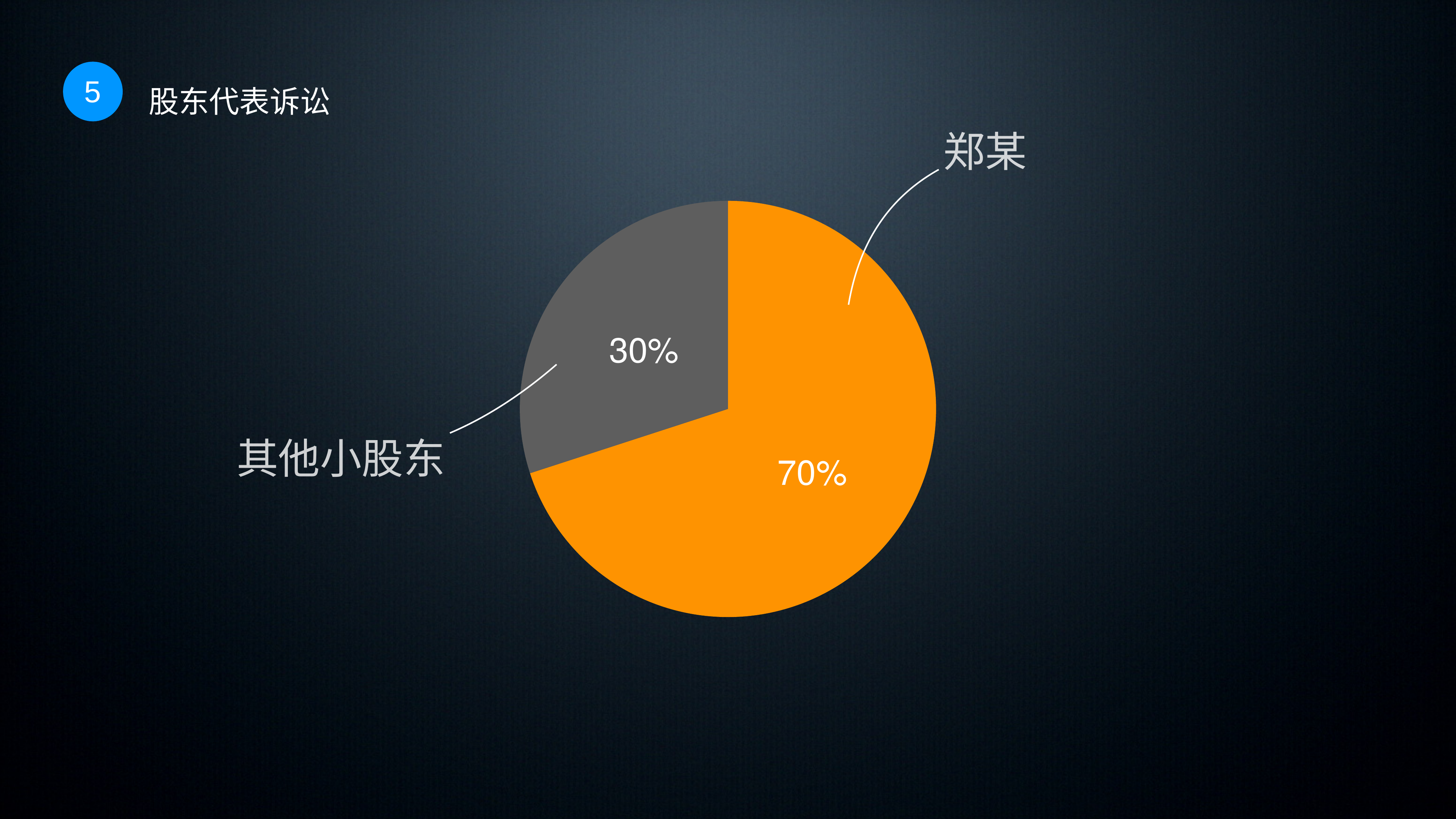

5
股东代表诉讼
郑某

### Chart

| Category | 区域 1 |
|---|---|
| 八月 | 70.0 |
| 九月 | 30.0 |
其他小股东